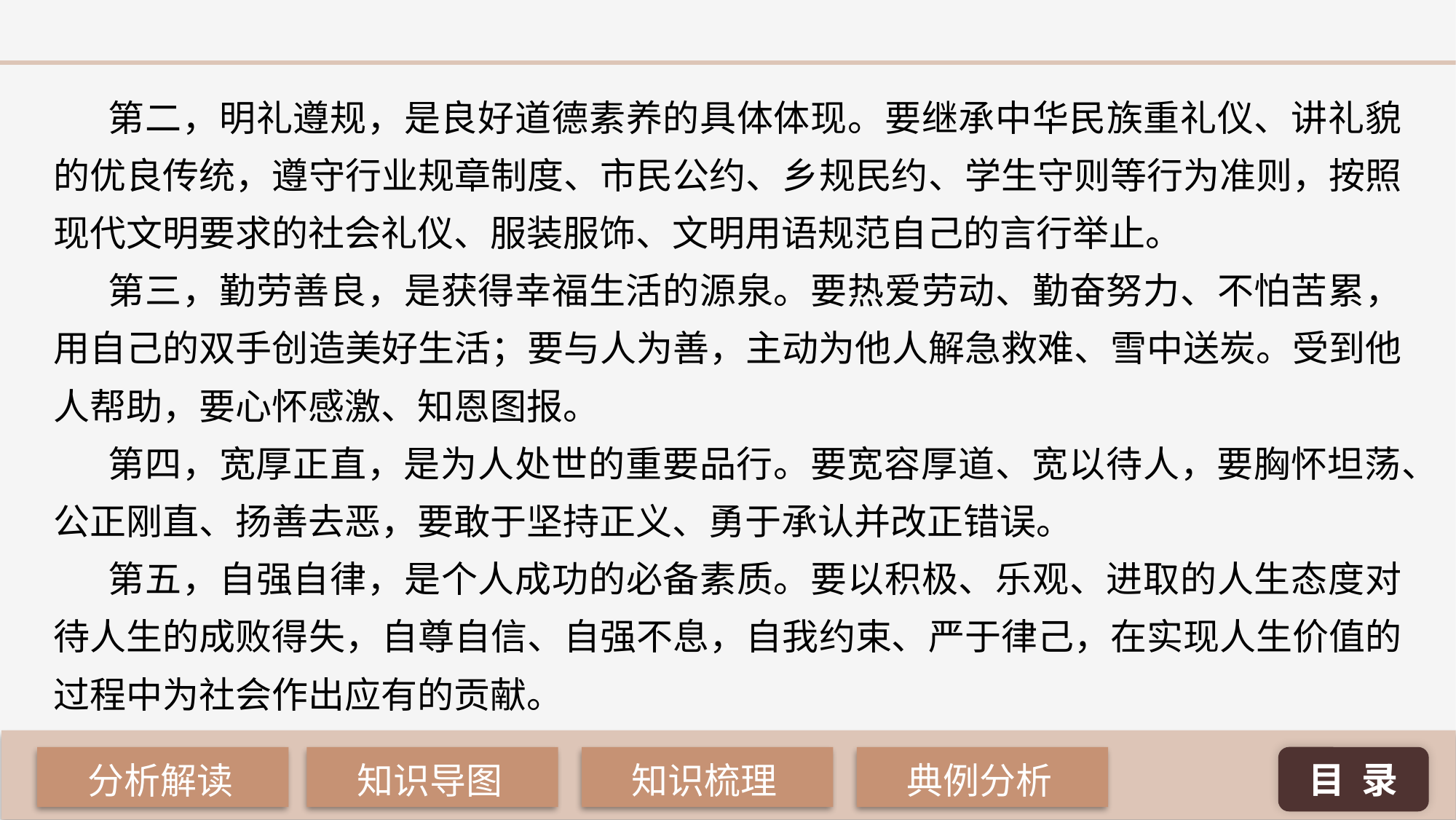

第二，明礼遵规，是良好道德素养的具体体现。要继承中华民族重礼仪、讲礼貌的优良传统，遵守行业规章制度、市民公约、乡规民约、学生守则等行为准则，按照现代文明要求的社会礼仪、服装服饰、文明用语规范自己的言行举止。
第三，勤劳善良，是获得幸福生活的源泉。要热爱劳动、勤奋努力、不怕苦累，用自己的双手创造美好生活；要与人为善，主动为他人解急救难、雪中送炭。受到他人帮助，要心怀感激、知恩图报。
第四，宽厚正直，是为人处世的重要品行。要宽容厚道、宽以待人，要胸怀坦荡、公正刚直、扬善去恶，要敢于坚持正义、勇于承认并改正错误。
第五，自强自律，是个人成功的必备素质。要以积极、乐观、进取的人生态度对待人生的成败得失，自尊自信、自强不息，自我约束、严于律己，在实现人生价值的过程中为社会作出应有的贡献。